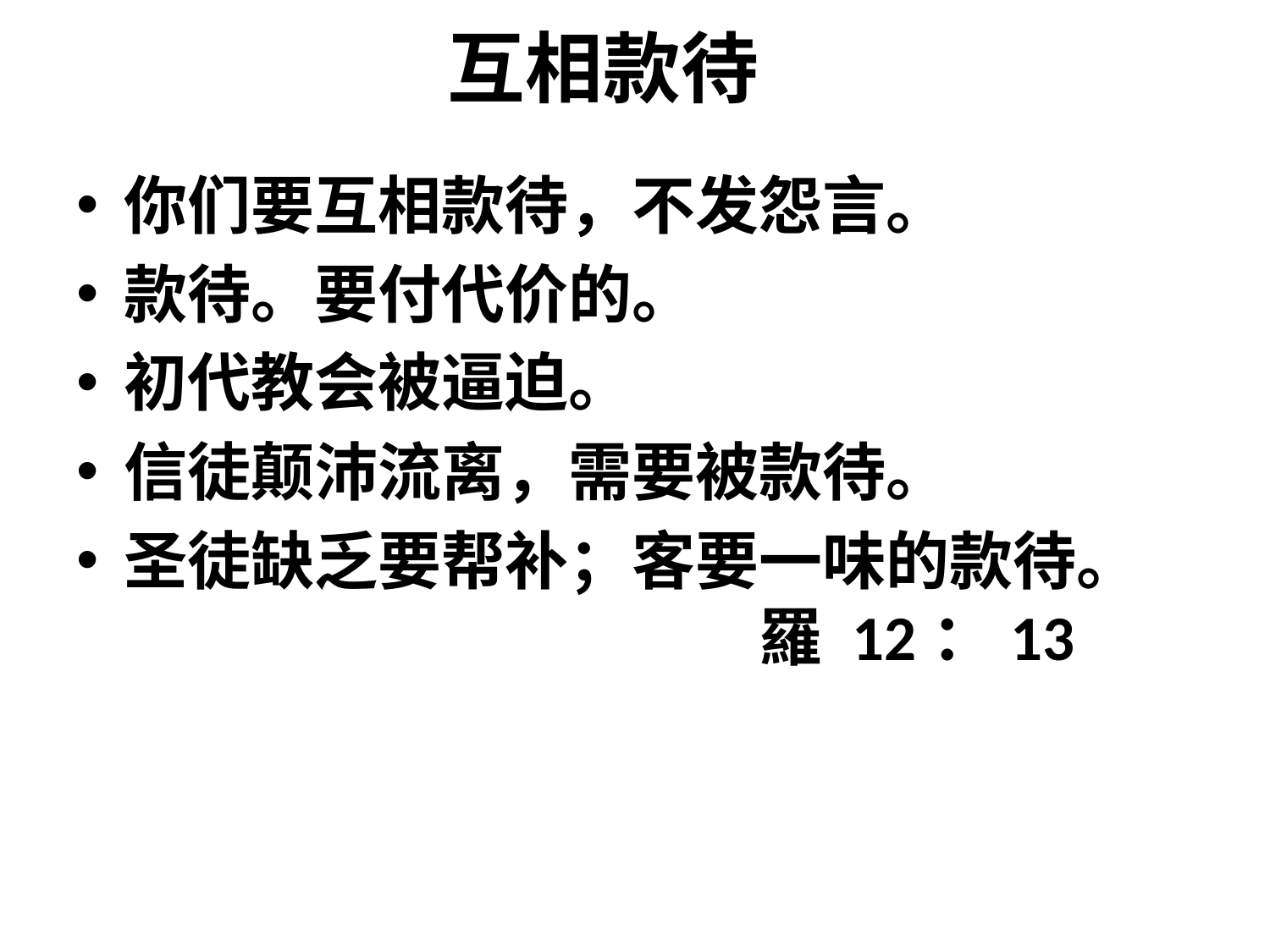

# 互相款待
你们要互相款待，不发怨言。
款待。要付代价的。
初代教会被逼迫。
信徒颠沛流离，需要被款待。
圣徒缺乏要帮补；客要一味的款待。 					羅 12：13